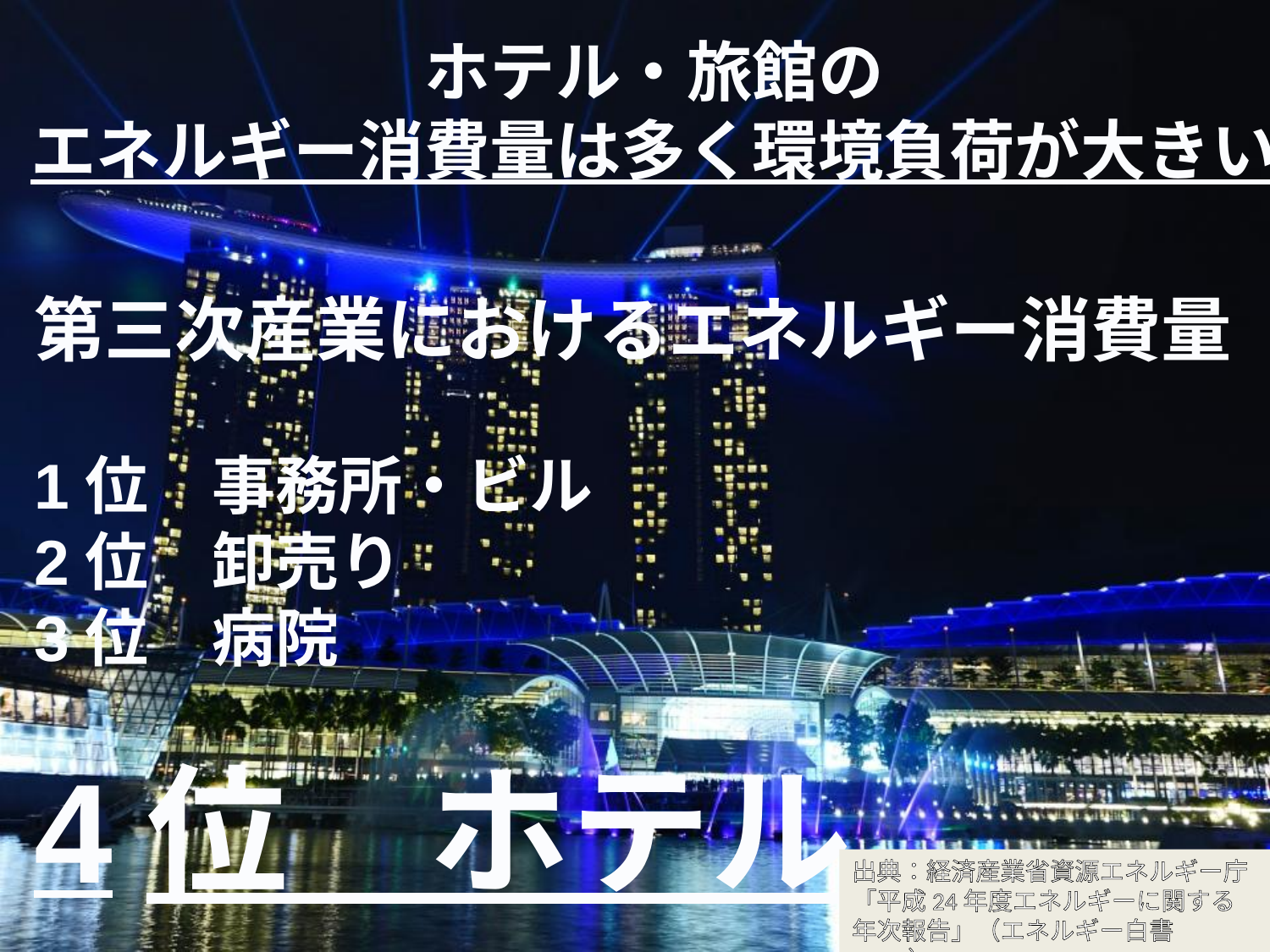

# ホテル・旅館の エネルギー消費量は多く環境負荷が大きい
第三次産業におけるエネルギー消費量

1位　事務所・ビル
2位　卸売り
3位　病院

4位　ホテル
出典：経済産業省資源エネルギー庁
「平成24年度エネルギーに関する年次報告」（エネルギー白書2013）